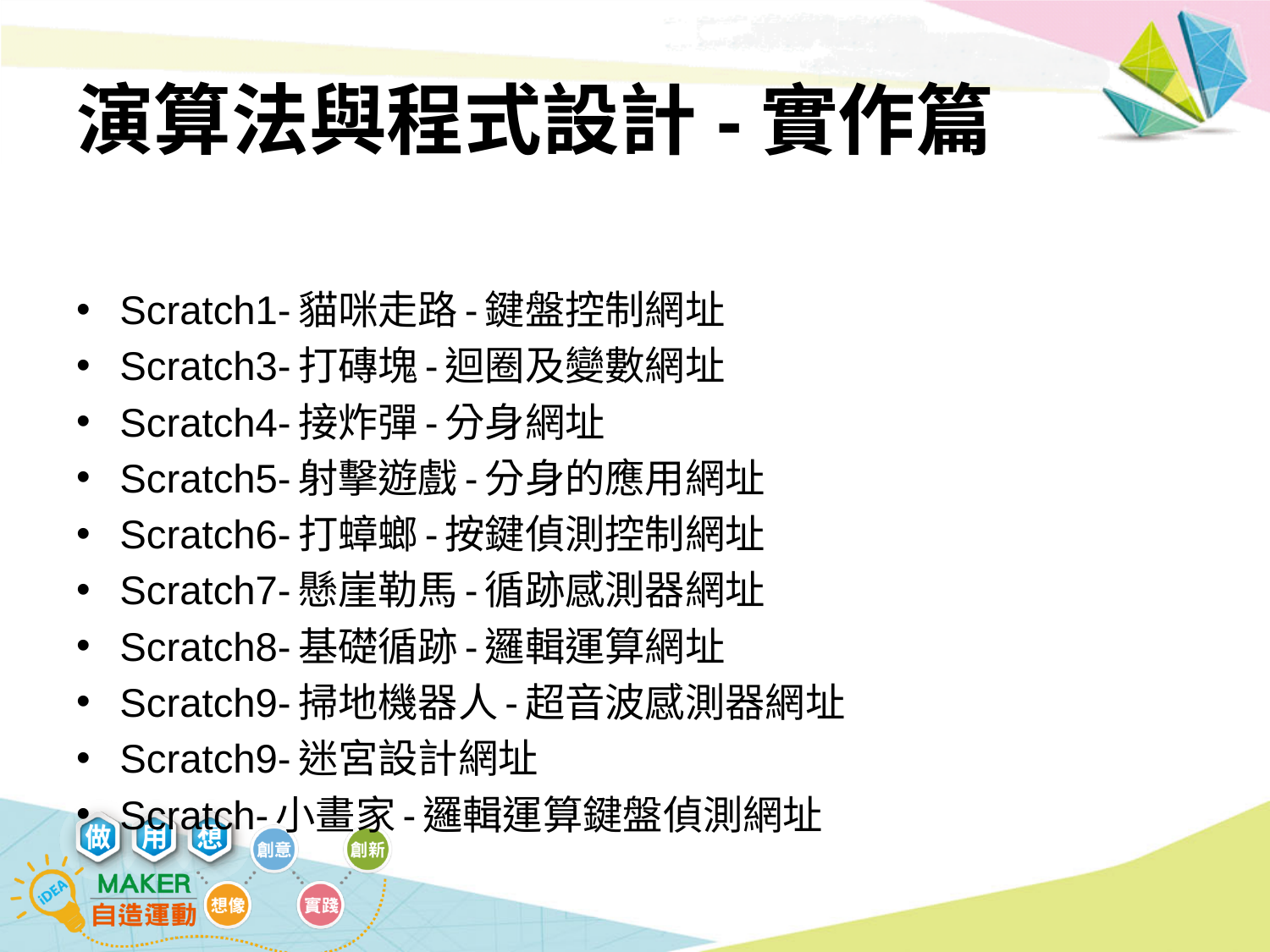

# 演算法與程式設計-實作篇

Scratch1-貓咪走路-鍵盤控制網址
Scratch3-打磚塊-迴圈及變數網址
Scratch4-接炸彈-分身網址
Scratch5-射擊遊戲-分身的應用網址
Scratch6-打蟑螂-按鍵偵測控制網址
Scratch7-懸崖勒馬-循跡感測器網址
Scratch8-基礎循跡-邏輯運算網址
Scratch9-掃地機器人-超音波感測器網址
Scratch9-迷宮設計網址
Scratch-小畫家-邏輯運算鍵盤偵測網址